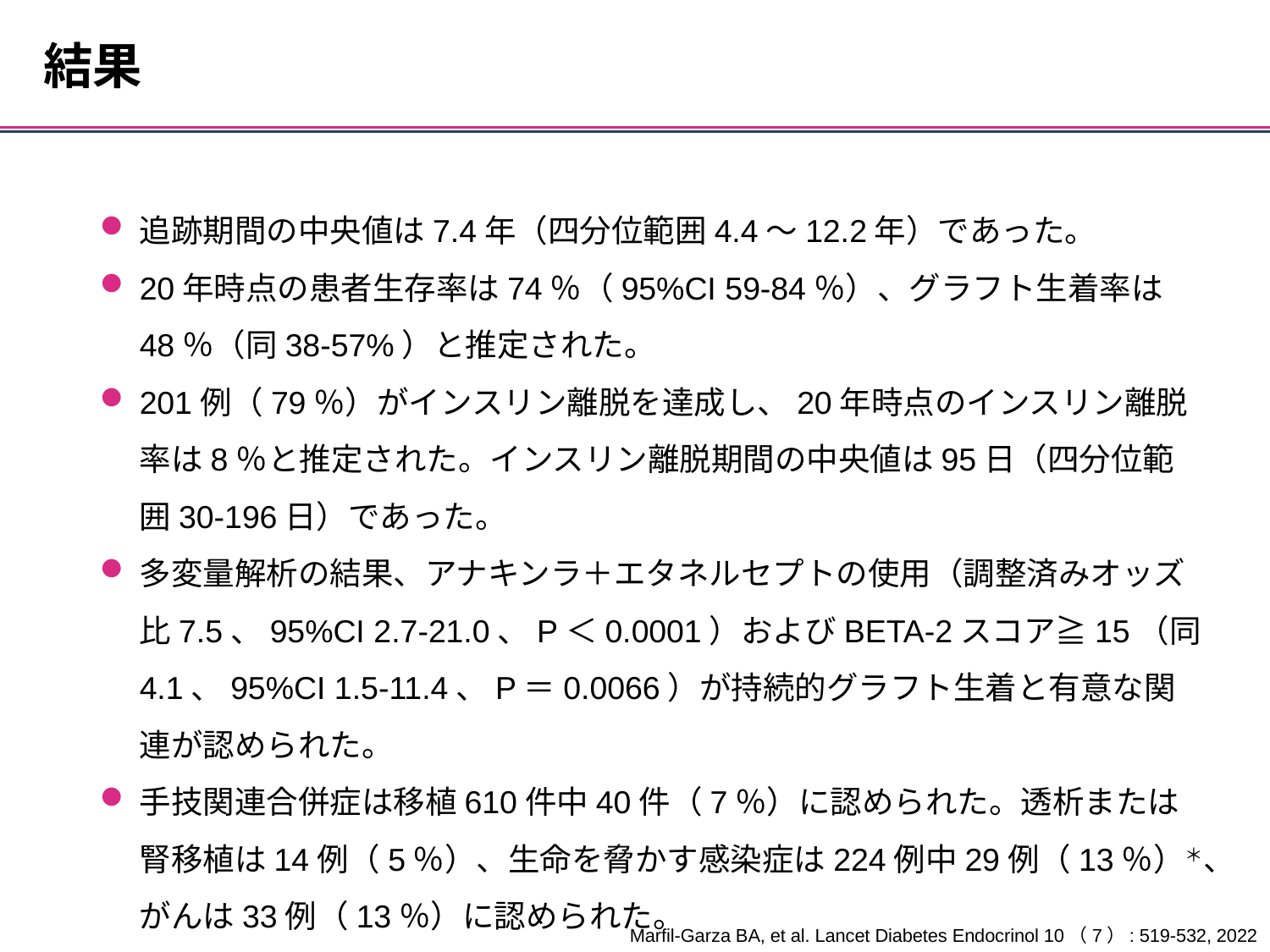

結果
追跡期間の中央値は7.4年（四分位範囲4.4～12.2年）であった。
20年時点の患者生存率は74％（95%CI 59-84％）、グラフト生着率は48％（同38-57%）と推定された。
201例（79％）がインスリン離脱を達成し、20年時点のインスリン離脱率は8％と推定された。インスリン離脱期間の中央値は95日（四分位範囲30-196日）であった。
多変量解析の結果、アナキンラ＋エタネルセプトの使用（調整済みオッズ比7.5、95%CI 2.7-21.0、P＜0.0001）およびBETA-2スコア≧15（同4.1、95%CI 1.5-11.4、P＝0.0066）が持続的グラフト生着と有意な関連が認められた。
手技関連合併症は移植610件中40件（7％）に認められた。透析または腎移植は14例（5％）、生命を脅かす感染症は224例中29例（13％）＊、がんは33例（13％）に認められた。
＊ 2002年3月1日以降に膵島移植を実施した患者
Marfil-Garza BA, et al. Lancet Diabetes Endocrinol 10（7）: 519-532, 2022